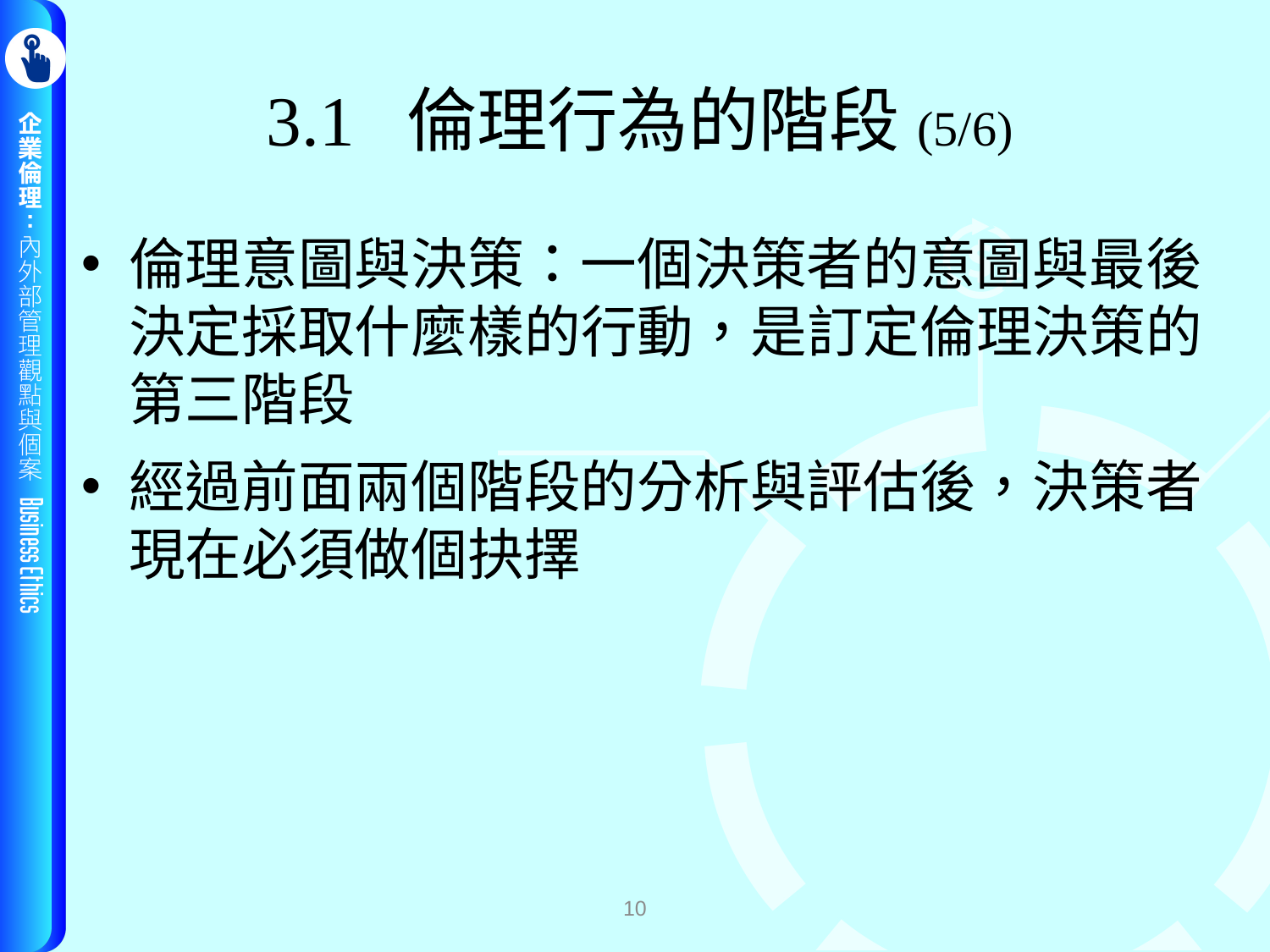

# 3.1  倫理行為的階段(5/6)
倫理意圖與決策：一個決策者的意圖與最後決定採取什麼樣的行動，是訂定倫理決策的第三階段
經過前面兩個階段的分析與評估後，決策者現在必須做個抉擇
10